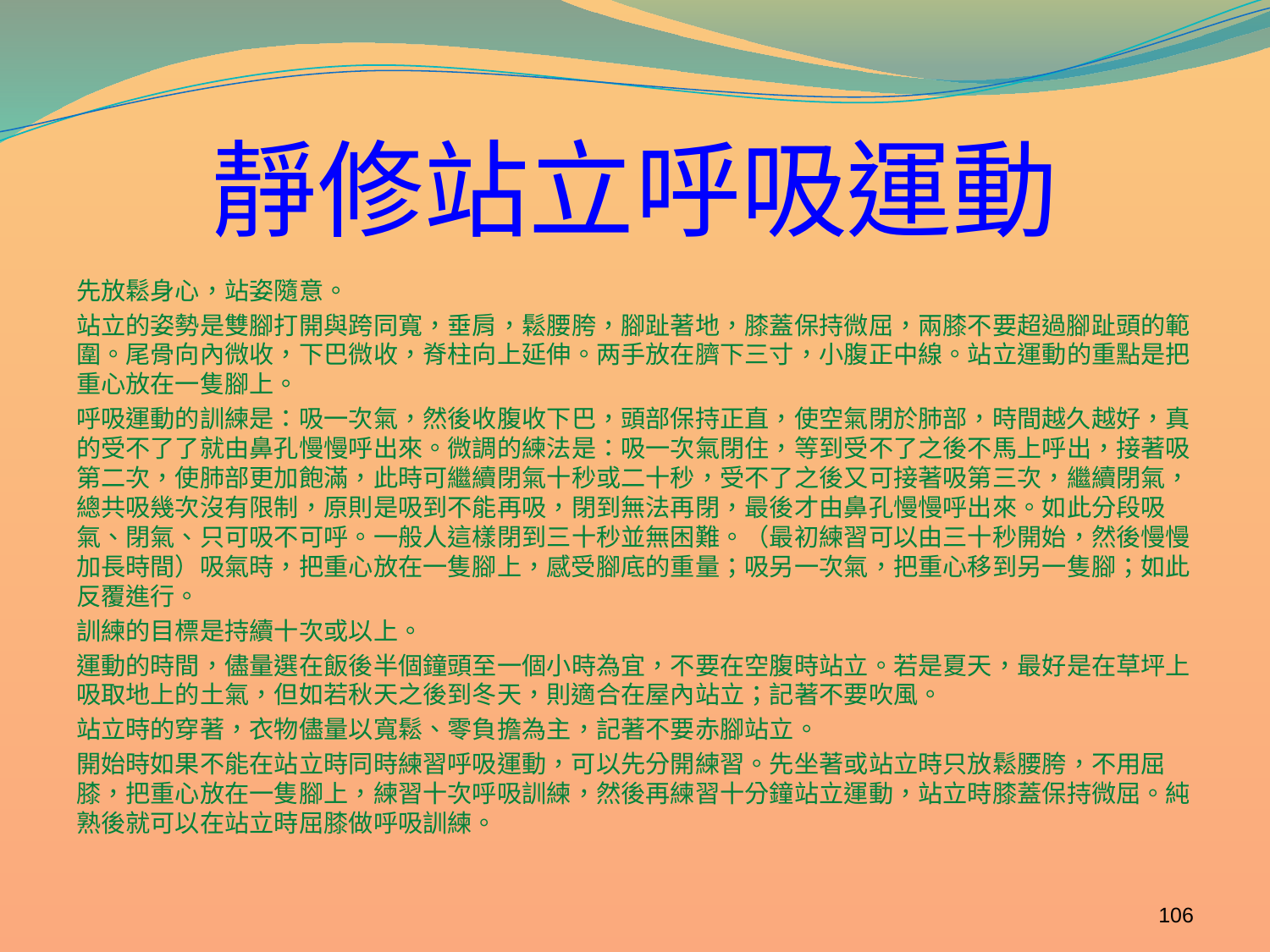

# 靜修站立呼吸運動
先放鬆身心，站姿隨意。
站立的姿勢是雙腳打開與跨同寬，垂肩，鬆腰胯，腳趾著地，膝蓋保持微屈，兩膝不要超過腳趾頭的範圍。尾骨向內微收，下巴微收，脊柱向上延伸。两手放在臍下三寸，小腹正中線。站立運動的重點是把重心放在一隻腳上。
呼吸運動的訓練是：吸一次氣，然後收腹收下巴，頭部保持正直，使空氣閉於肺部，時間越久越好，真的受不了了就由鼻孔慢慢呼出來。微調的練法是：吸一次氣閉住，等到受不了之後不馬上呼出，接著吸第二次，使肺部更加飽滿，此時可繼續閉氣十秒或二十秒，受不了之後又可接著吸第三次，繼續閉氣，總共吸幾次沒有限制，原則是吸到不能再吸，閉到無法再閉，最後才由鼻孔慢慢呼出來。如此分段吸氣、閉氣、只可吸不可呼。一般人這樣閉到三十秒並無困難。（最初練習可以由三十秒開始，然後慢慢加長時間）吸氣時，把重心放在一隻腳上，感受腳底的重量；吸另一次氣，把重心移到另一隻腳；如此反覆進行。
訓練的目標是持續十次或以上。
運動的時間，儘量選在飯後半個鐘頭至一個小時為宜，不要在空腹時站立。若是夏天，最好是在草坪上吸取地上的土氣，但如若秋天之後到冬天，則適合在屋內站立；記著不要吹風。
站立時的穿著，衣物儘量以寬鬆、零負擔為主，記著不要赤腳站立。
開始時如果不能在站立時同時練習呼吸運動，可以先分開練習。先坐著或站立時只放鬆腰胯，不用屈膝，把重心放在一隻腳上，練習十次呼吸訓練，然後再練習十分鐘站立運動，站立時膝蓋保持微屈。純熟後就可以在站立時屈膝做呼吸訓練。

106